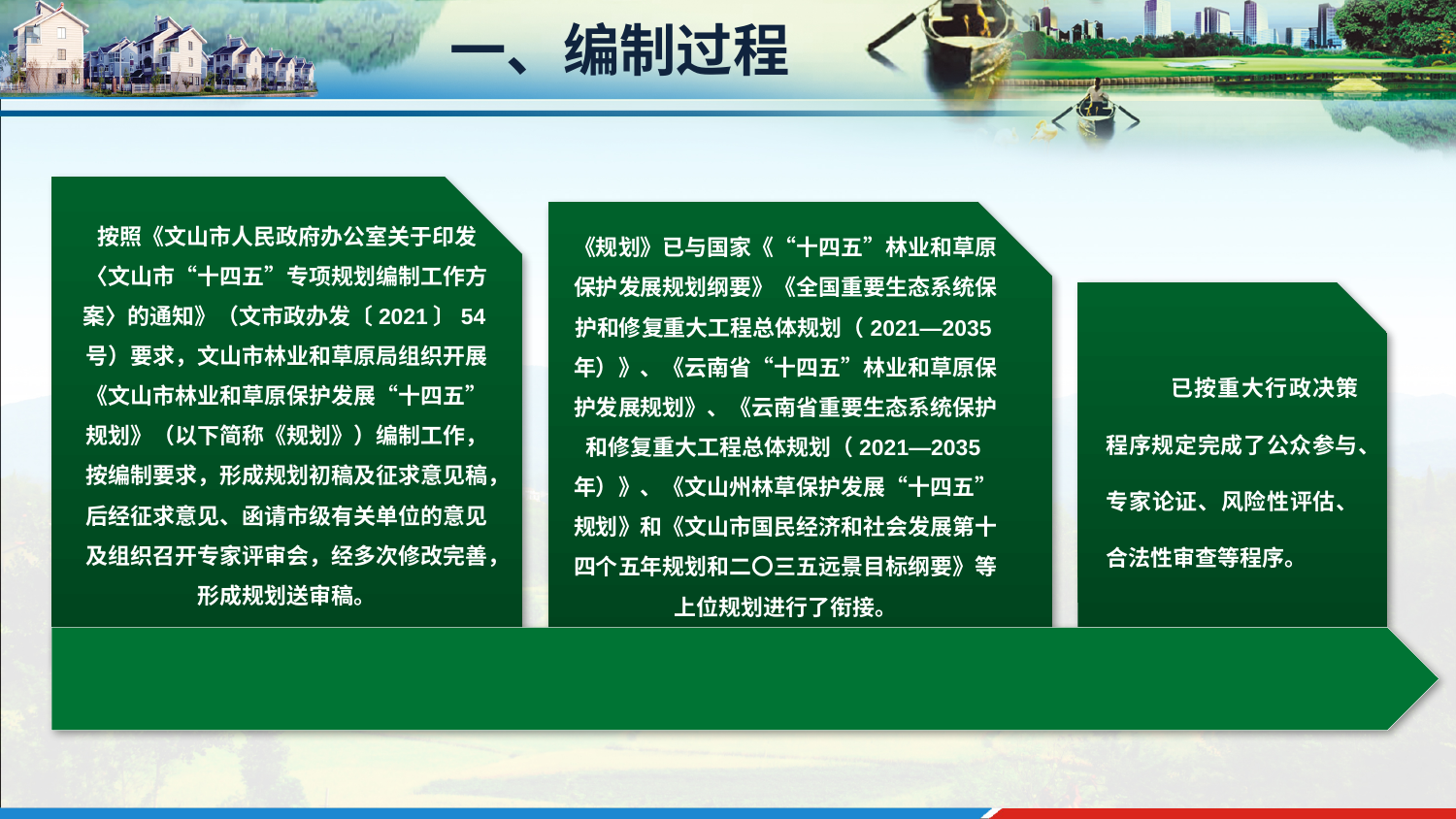

一、编制过程

按照《文山市人民政府办公室关于印发〈文山市“十四五”专项规划编制工作方案〉的通知》（文市政办发〔2021〕54号）要求，文山市林业和草原局组织开展《文山市林业和草原保护发展“十四五”规划》（以下简称《规划》）编制工作，按编制要求，形成规划初稿及征求意见稿，后经征求意见、函请市级有关单位的意见及组织召开专家评审会，经多次修改完善，形成规划送审稿。

《规划》已与国家《“十四五”林业和草原保护发展规划纲要》《全国重要生态系统保护和修复重大工程总体规划（2021—2035年）》、《云南省“十四五”林业和草原保护发展规划》、《云南省重要生态系统保护和修复重大工程总体规划（2021—2035年）》、《文山州林草保护发展“十四五”规划》和《文山市国民经济和社会发展第十四个五年规划和二〇三五远景目标纲要》等上位规划进行了衔接。

已按重大行政决策程序规定完成了公众参与、专家论证、风险性评估、合法性审查等程序。